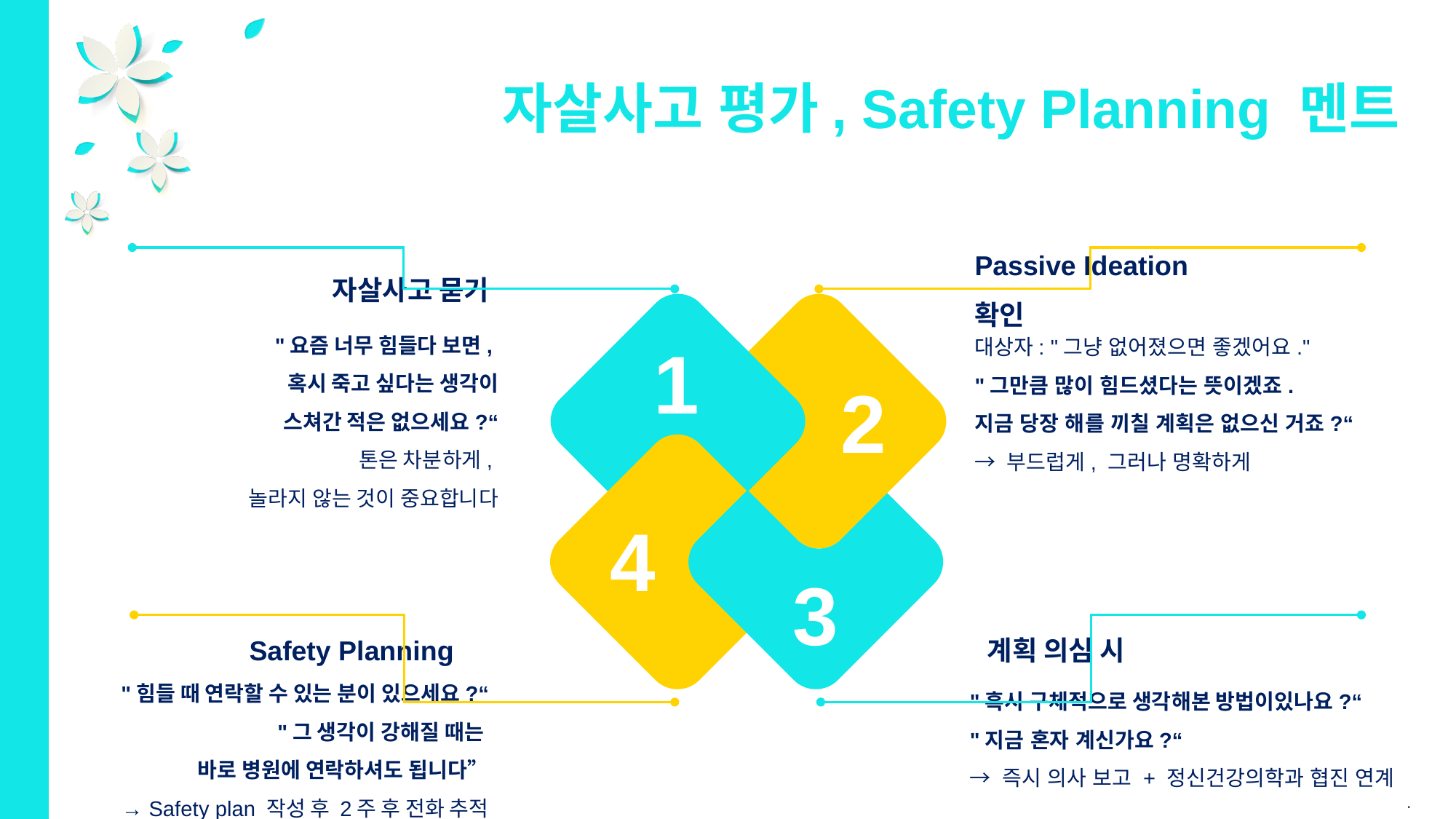

자살사고 평가, Safety Planning 멘트
Passive Ideation 확인
대상자: "그냥 없어졌으면 좋겠어요."
"그만큼 많이 힘드셨다는 뜻이겠죠.
지금 당장 해를 끼칠 계획은 없으신 거죠?“
→ 부드럽게, 그러나 명확하게
자살사고 묻기
"요즘 너무 힘들다 보면,
혹시 죽고 싶다는 생각이
 스쳐간 적은 없으세요?“
톤은 차분하게,
놀라지 않는 것이 중요합니다

1
2

4
3
Safety Planning
"힘들 때 연락할 수 있는 분이 있으세요?“
"그 생각이 강해질 때는
바로 병원에 연락하셔도 됩니다”
→ Safety plan 작성 후 2주 후 전화 추적
계획 의심 시
"혹시 구체적으로 생각해본 방법이있나요?“
"지금 혼자 계신가요?“
→ 즉시 의사 보고 + 정신건강의학과 협진 연계
.